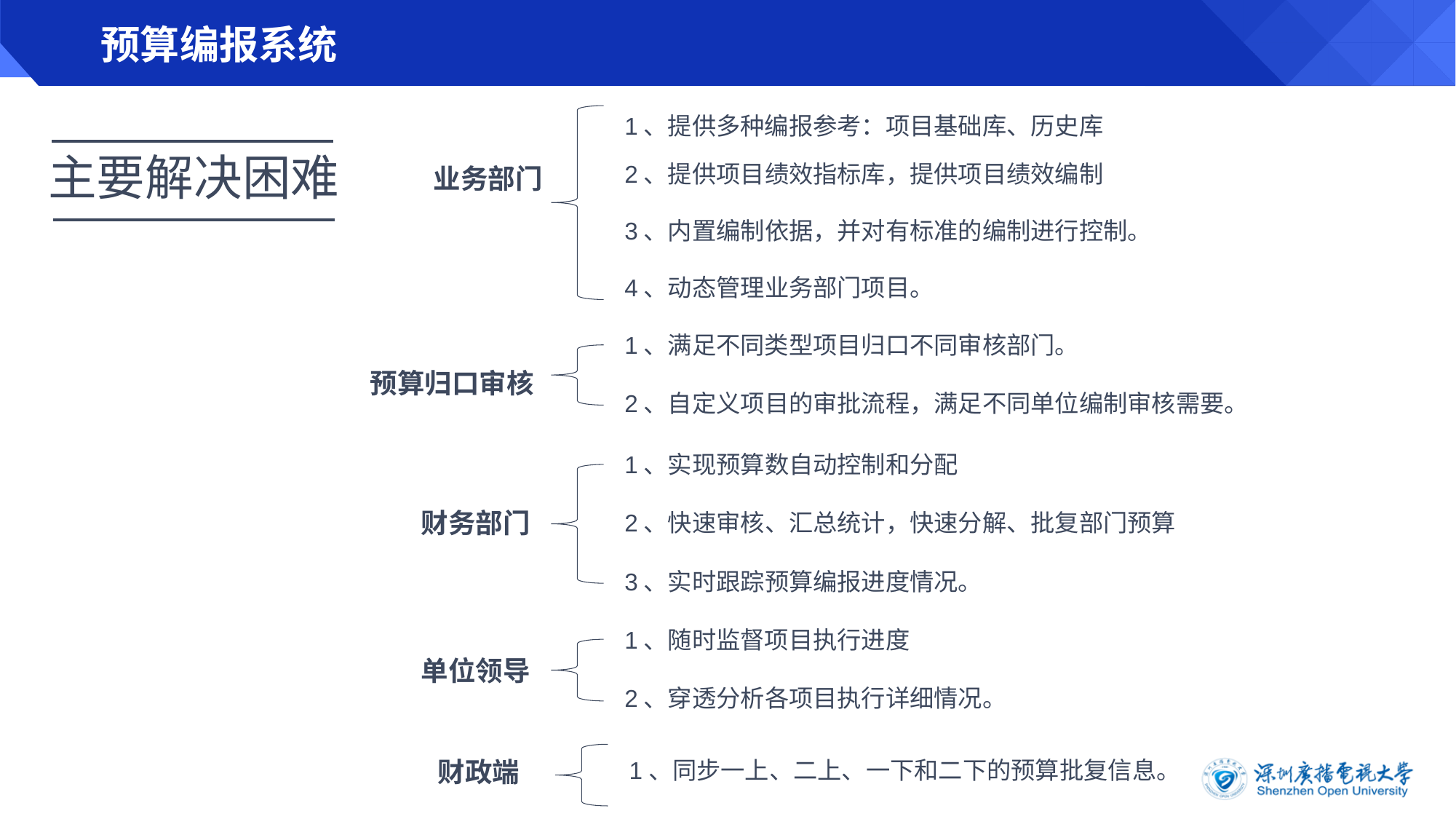

预算编报系统

1、提供多种编报参考：项目基础库、历史库
主要解决困难
2、提供项目绩效指标库，提供项目绩效编制
业务部门
3、内置编制依据，并对有标准的编制进行控制。
4、动态管理业务部门项目。
1、满足不同类型项目归口不同审核部门。

预算归口审核
2、自定义项目的审批流程，满足不同单位编制审核需要。
1、实现预算数自动控制和分配

财务部门
2、快速审核、汇总统计，快速分解、批复部门预算
3、实时跟踪预算编报进度情况。
1、随时监督项目执行进度

单位领导
2、穿透分析各项目执行详细情况。

财政端
1、同步一上、二上、一下和二下的预算批复信息。